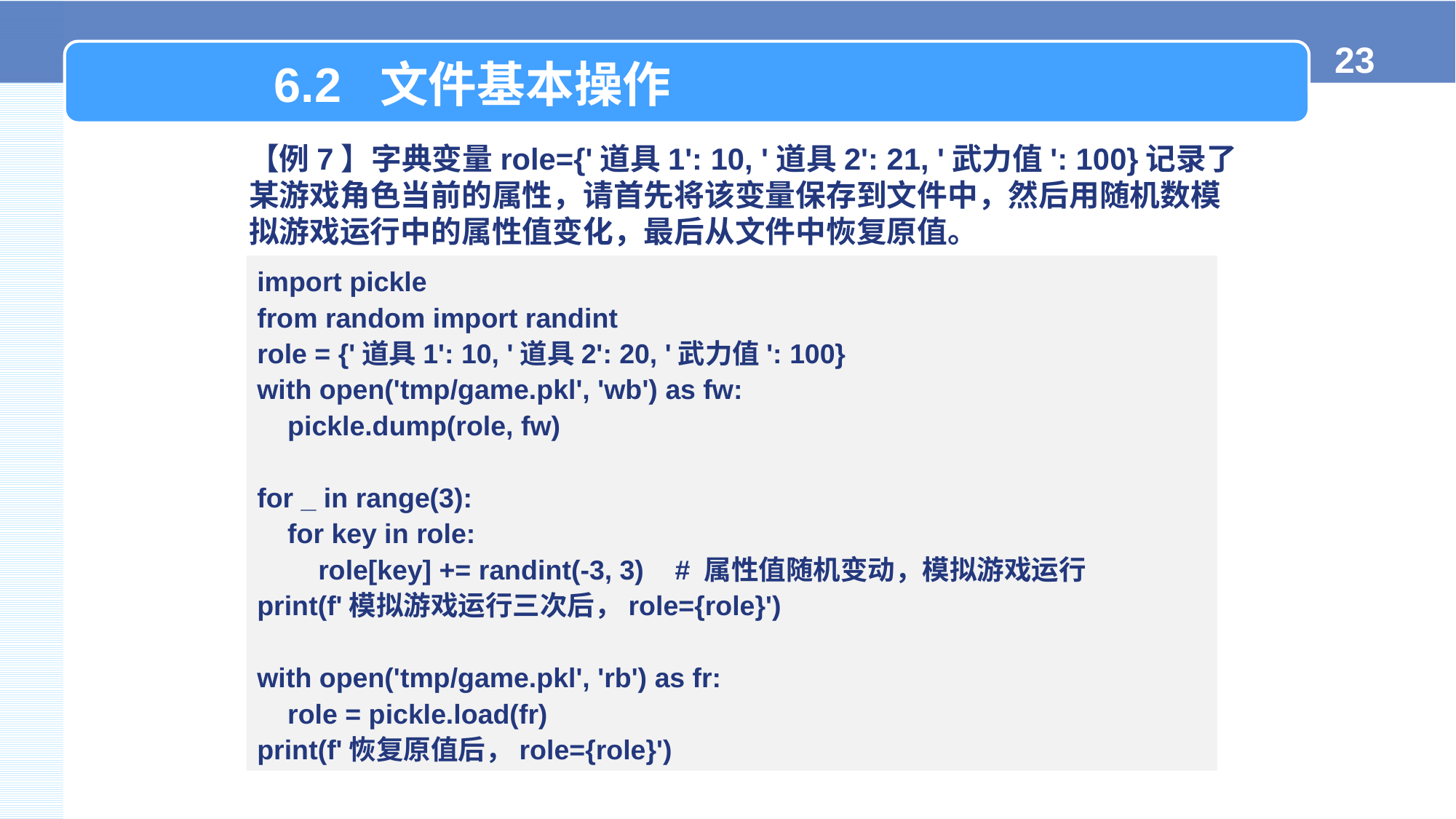

6.2  文件基本操作
【例7】字典变量role={'道具1': 10, '道具2': 21, '武力值': 100}记录了某游戏角色当前的属性，请首先将该变量保存到文件中，然后用随机数模拟游戏运行中的属性值变化，最后从文件中恢复原值。
import pickle
from random import randint
role = {'道具1': 10, '道具2': 20, '武力值': 100}
with open('tmp/game.pkl', 'wb') as fw:
    pickle.dump(role, fw)

for _ in range(3):
    for key in role:
        role[key] += randint(-3, 3)    # 属性值随机变动，模拟游戏运行
print(f'模拟游戏运行三次后，role={role}')

with open('tmp/game.pkl', 'rb') as fr:
    role = pickle.load(fr)
print(f'恢复原值后，role={role}')